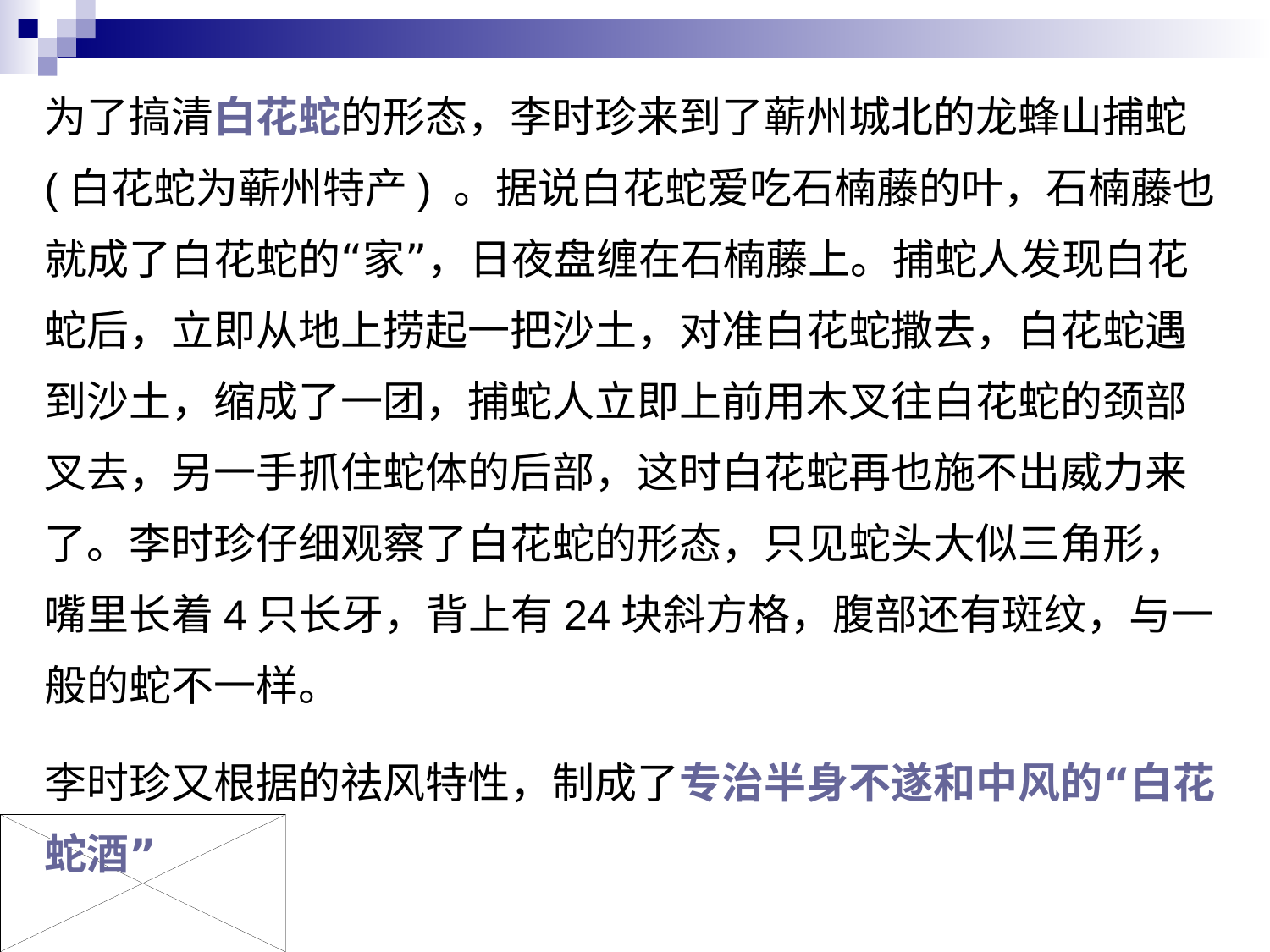

为了搞清白花蛇的形态，李时珍来到了蕲州城北的龙蜂山捕蛇(白花蛇为蕲州特产) 。据说白花蛇爱吃石楠藤的叶，石楠藤也就成了白花蛇的“家”，日夜盘缠在石楠藤上。捕蛇人发现白花蛇后，立即从地上捞起一把沙土，对准白花蛇撒去，白花蛇遇到沙土，缩成了一团，捕蛇人立即上前用木叉往白花蛇的颈部叉去，另一手抓住蛇体的后部，这时白花蛇再也施不出威力来了。李时珍仔细观察了白花蛇的形态，只见蛇头大似三角形，嘴里长着4只长牙，背上有24块斜方格，腹部还有斑纹，与一般的蛇不一样。
李时珍又根据的祛风特性，制成了专治半身不遂和中风的“白花蛇酒”